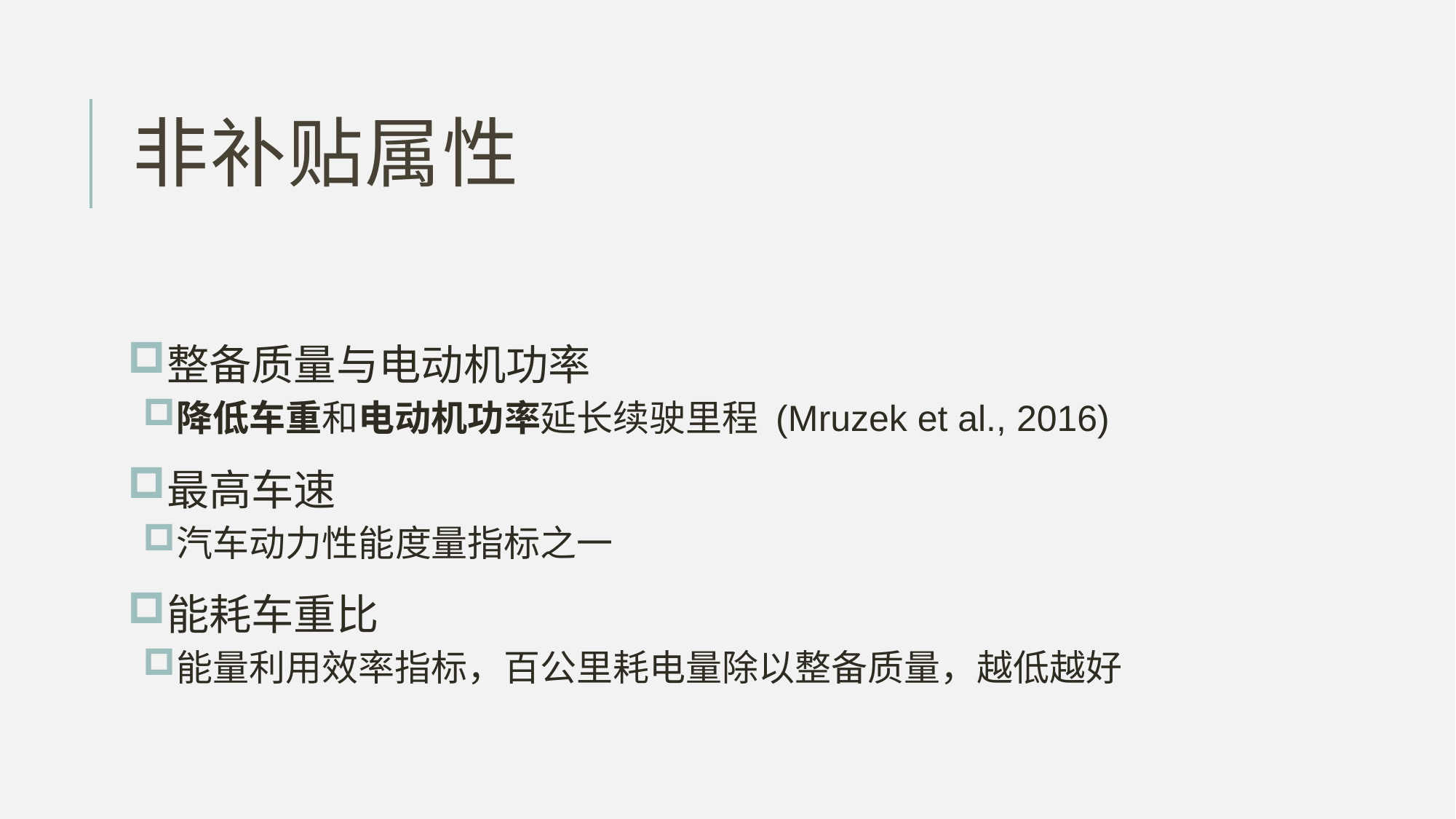

# 非补贴属性
整备质量与电动机功率
降低车重和电动机功率延长续驶里程 (Mruzek et al., 2016)
最高车速
汽车动力性能度量指标之一
能耗车重比
能量利用效率指标，百公里耗电量除以整备质量，越低越好